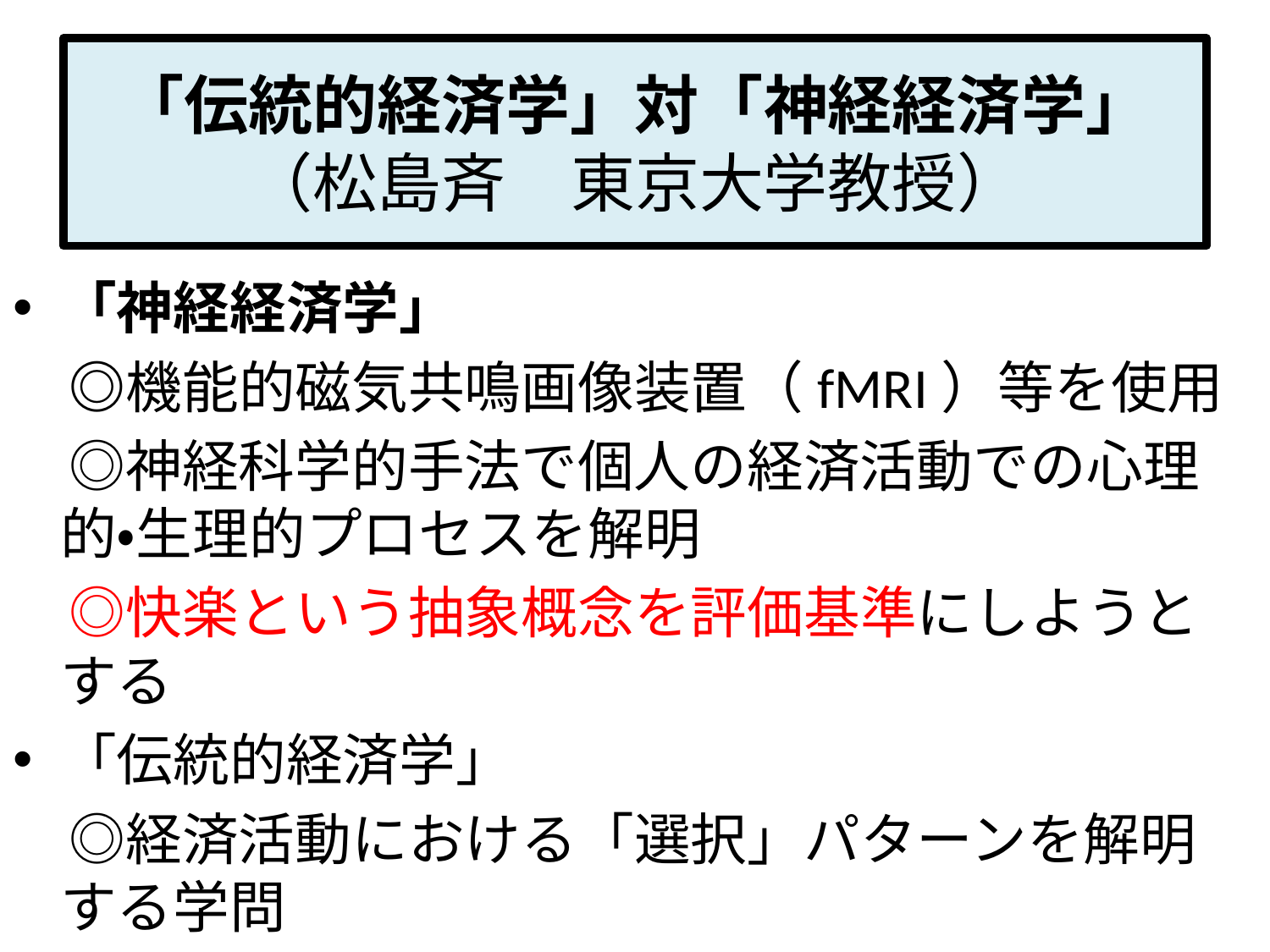

# 「伝統的経済学」対「神経経済学」 （松島斉　東京大学教授）
「神経経済学」
　◎機能的磁気共鳴画像装置（fMRI）等を使用
　◎神経科学的手法で個人の経済活動での心理的・生理的プロセスを解明
　◎快楽という抽象概念を評価基準にしようとする
「伝統的経済学」
　◎経済活動における「選択」パターンを解明する学問